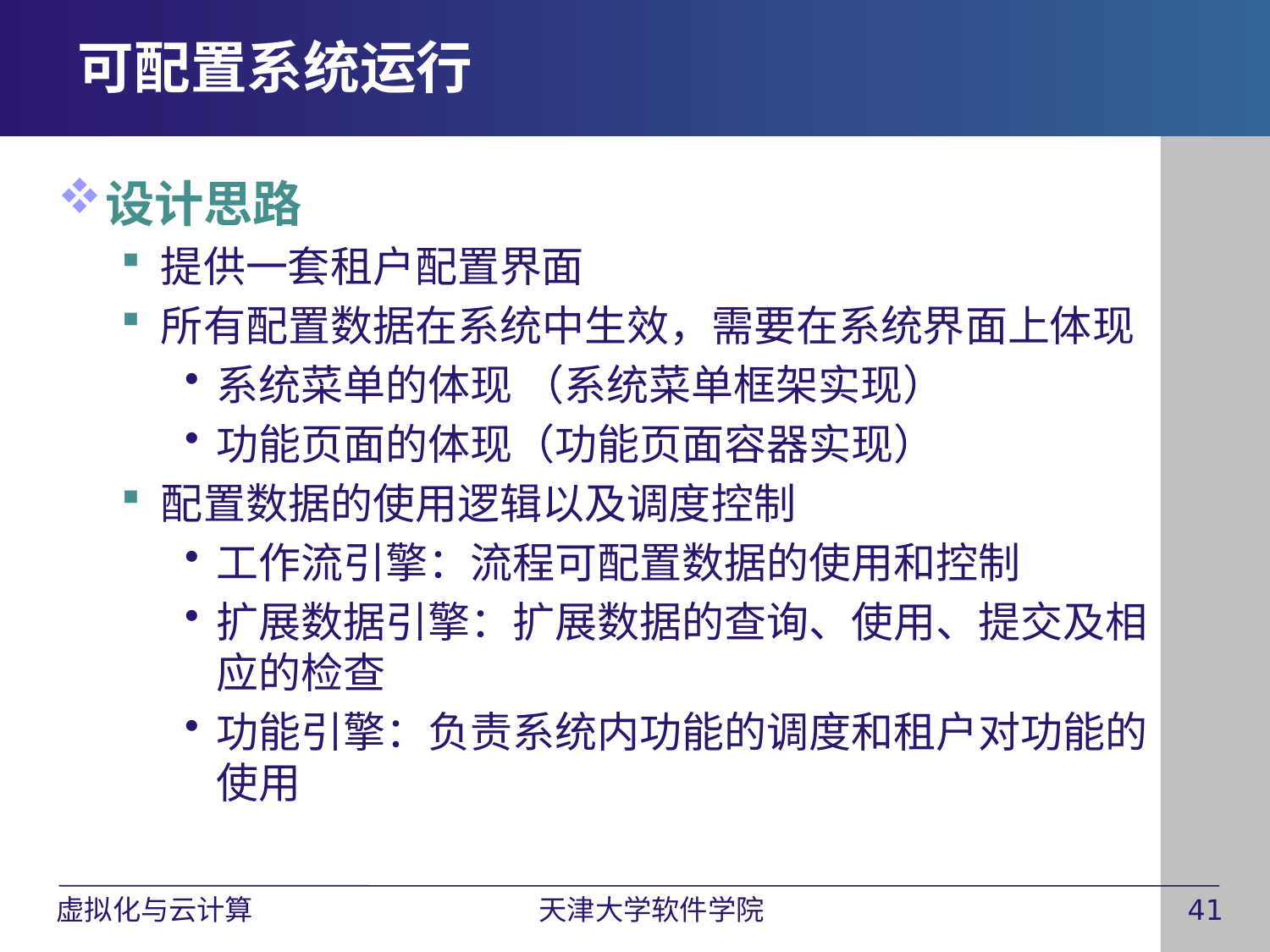

# 可配置系统运行
设计思路
提供一套租户配置界面
所有配置数据在系统中生效，需要在系统界面上体现
系统菜单的体现 （系统菜单框架实现）
功能页面的体现（功能页面容器实现）
配置数据的使用逻辑以及调度控制
工作流引擎：流程可配置数据的使用和控制
扩展数据引擎：扩展数据的查询、使用、提交及相应的检查
功能引擎：负责系统内功能的调度和租户对功能的使用